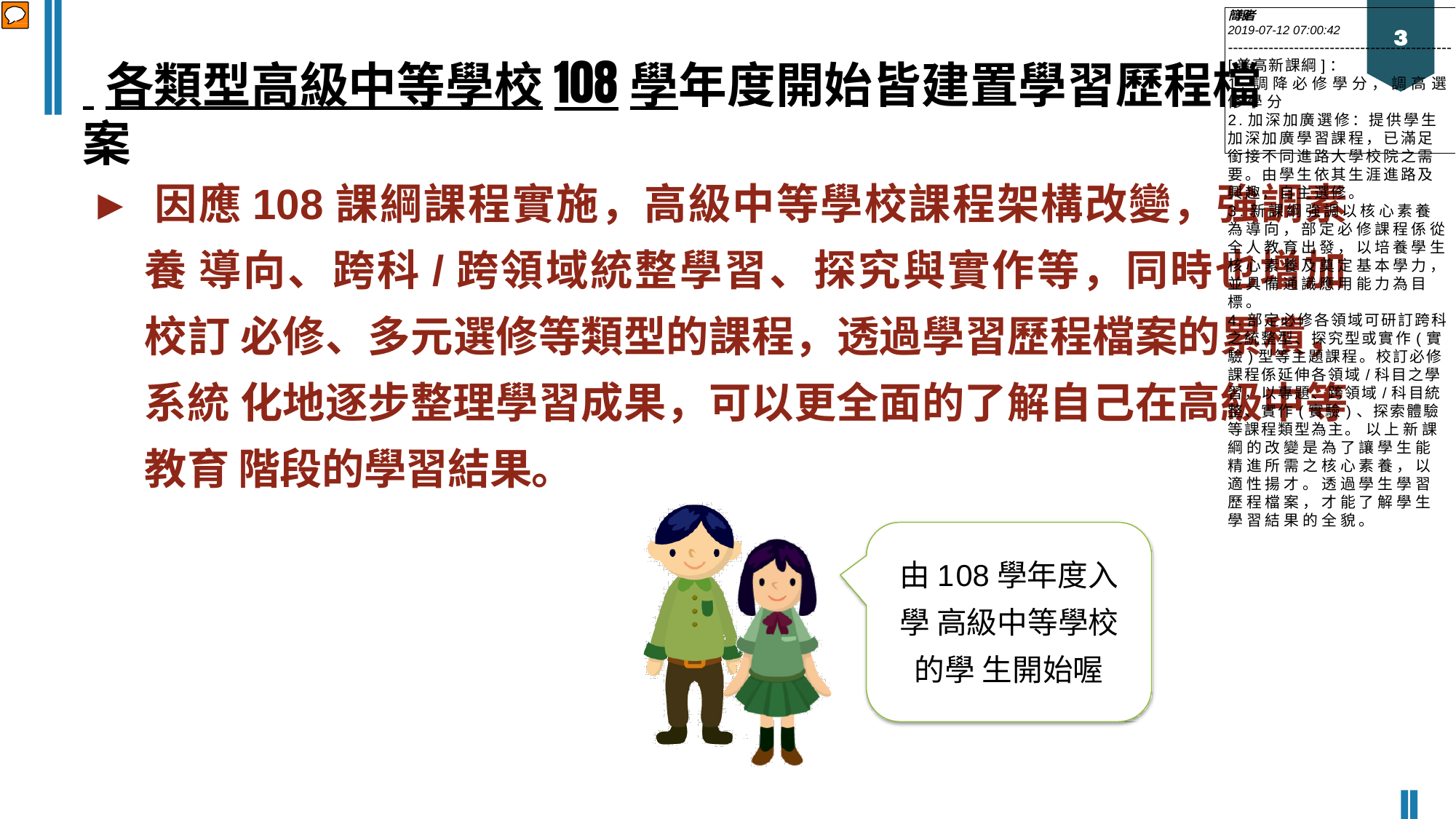

簡報者
2019-07-12 07:00:42
--------------------------------------------
[普高新課綱]：
1.調降必修學分，調高選修學分
2.加深加廣選修：提供學生加深加廣學習課程，已滿足銜接不同進路大學校院之需要。由學生依其生涯進路及興趣，自主選修。
3.新課綱強調以核心素養為導向，部定必修課程係從全人教育出發，以培養學生核心素養及奠定基本學力，並具備通識應用能力為目標。
4.部定必修各領域可研訂跨科之統整型、探究型或實作(實驗)型等主題課程。校訂必修課程係延伸各領域/科目之學習，以專題、跨領域/科目統整、實作(實驗)、探索體驗等課程類型為主。 以上新課綱的改變是為了讓學生能精進所需之核心素養，以適性揚才。透過學生學習歷程檔案，才能了解學生學習結果的全貌。
3
 各類型高級中等學校108學年度開始皆建置學習歷程檔案
► 因應108課綱課程實施，高級中等學校課程架構改變，強調素養 導向、跨科/跨領域統整學習、探究與實作等，同時也增加校訂 必修、多元選修等類型的課程，透過學習歷程檔案的累積，系統 化地逐步整理學習成果，可以更全面的了解自己在高級中等教育 階段的學習結果。

由108學年度入學 高級中等學校的學 生開始喔